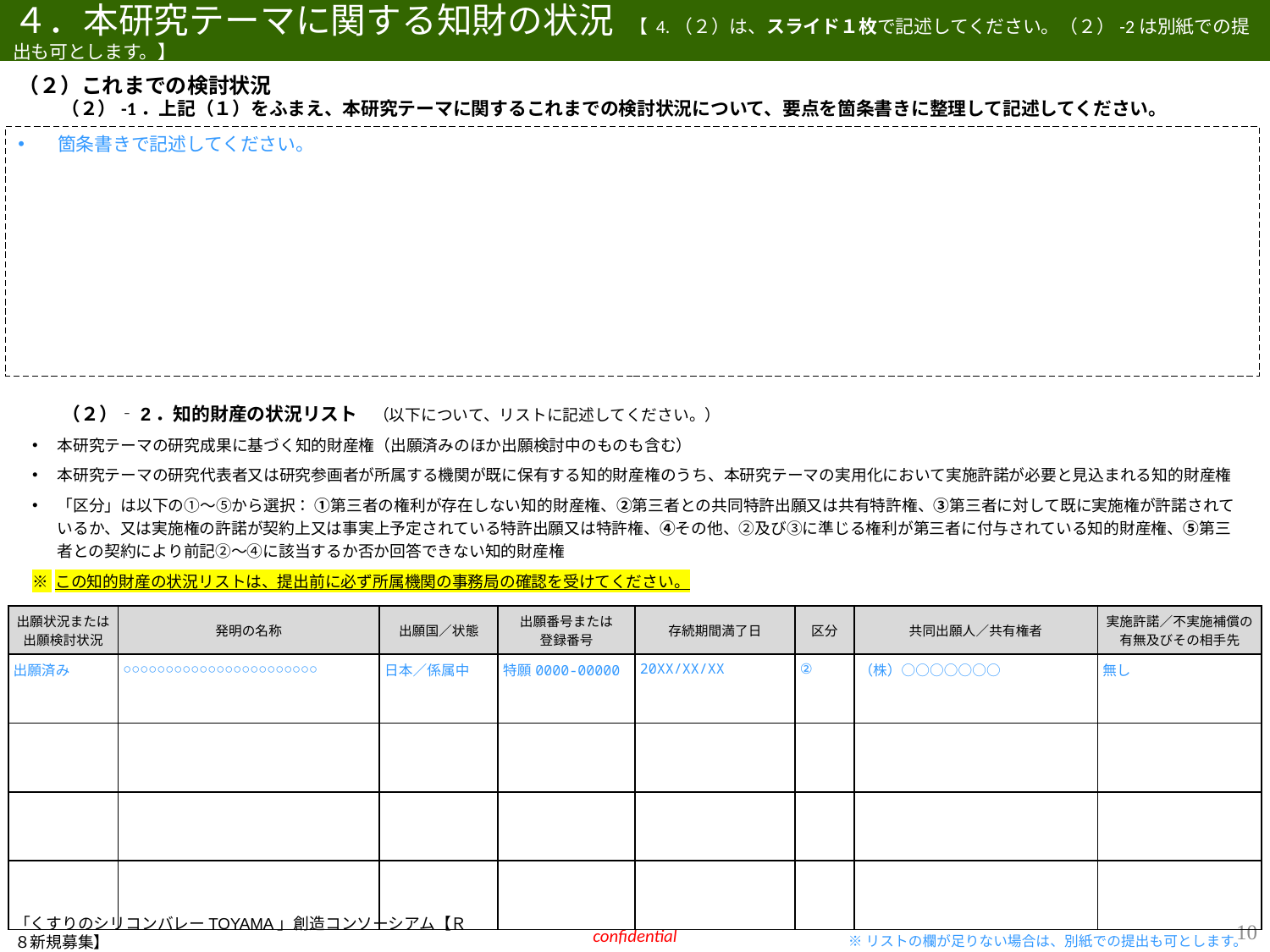

# ４．本研究テーマに関する知財の状況  【 4.（２）は、スライド１枚で記述してください。（２）-2は別紙での提出も可とします。】
（２）これまでの検討状況
　（２）-1．上記（１）をふまえ、本研究テーマに関するこれまでの検討状況について、要点を箇条書きに整理して記述してください。
箇条書きで記述してください。
　　　（２）‐2．知的財産の状況リスト　（以下について、リストに記述してください。）
本研究テーマの研究成果に基づく知的財産権（出願済みのほか出願検討中のものも含む）
本研究テーマの研究代表者又は研究参画者が所属する機関が既に保有する知的財産権のうち、本研究テーマの実用化において実施許諾が必要と見込まれる知的財産権
「区分」は以下の①～⑤から選択： ①第三者の権利が存在しない知的財産権、②第三者との共同特許出願又は共有特許権、③第三者に対して既に実施権が許諾されているか、又は実施権の許諾が契約上又は事実上予定されている特許出願又は特許権、④その他、②及び③に準じる権利が第三者に付与されている知的財産権、⑤第三者との契約により前記②～④に該当するか否か回答できない知的財産権
※ この知的財産の状況リストは、提出前に必ず所属機関の事務局の確認を受けてください。
| 出願状況または 出願検討状況 | 発明の名称 | 出願国／状態 | 出願番号または 登録番号 | 存続期間満了日 | 区分 | 共同出願人／共有権者 | 実施許諾／不実施補償の 有無及びその相手先 |
| --- | --- | --- | --- | --- | --- | --- | --- |
| 出願済み | ○○○○○○○○○○○○○○○○○○○○○○○ | 日本／係属中 | 特願0000-00000 | 20XX/XX/XX | ② | （株）○○○○○○○ | 無し |
|  |  |  |  |  |  |  |  |
|  |  |  |  |  |  |  |  |
|  |  |  |  |  |  |  |  |
10
「くすりのシリコンバレーTOYAMA」創造コンソーシアム【Ｒ８新規募集】
※リストの欄が足りない場合は、別紙での提出も可とします。